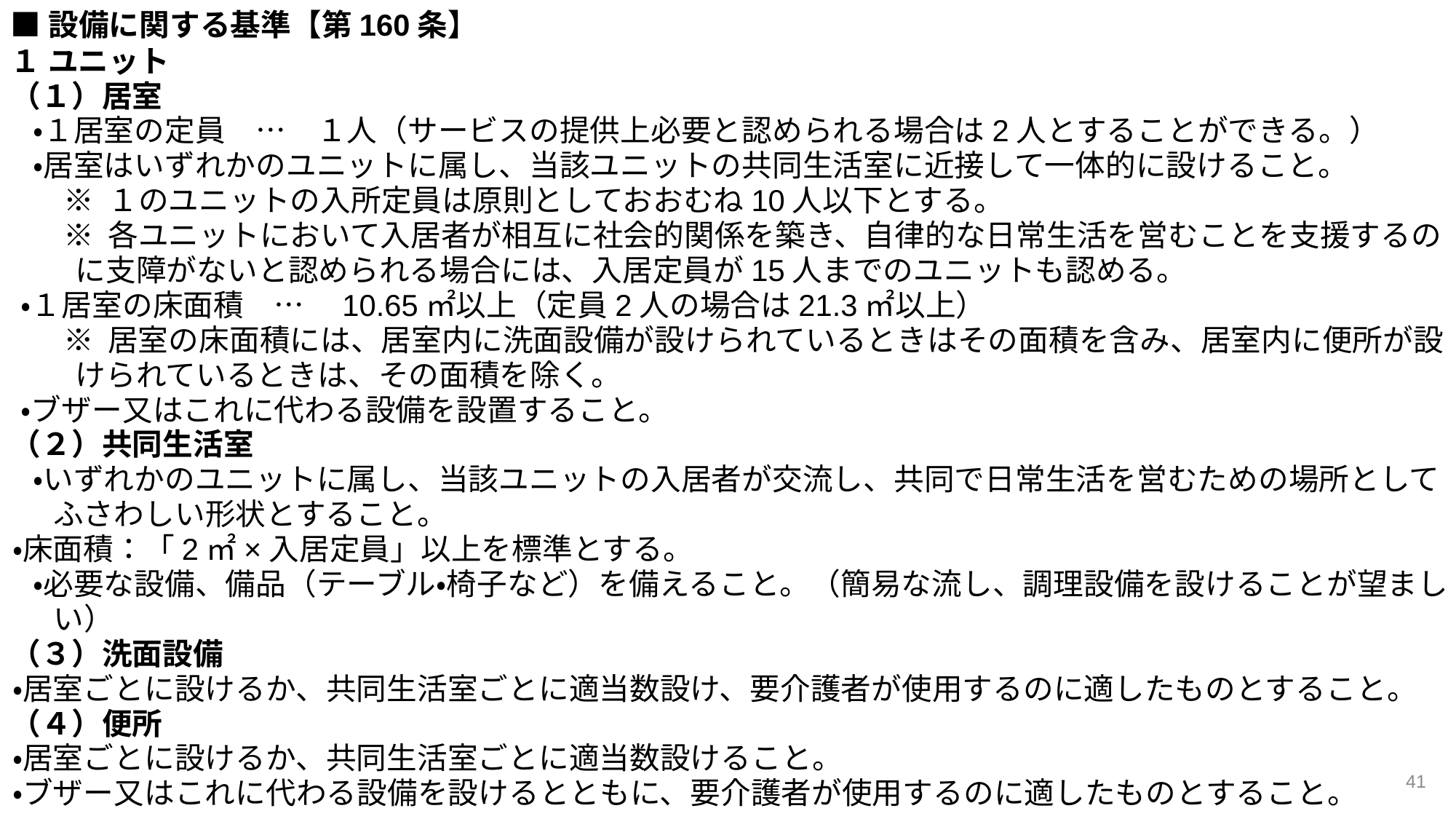

■設備に関する基準【第160条】
１ ユニット
（１）居室
・１居室の定員　…　１人（サービスの提供上必要と認められる場合は2人とすることができる。）
・居室はいずれかのユニットに属し、当該ユニットの共同生活室に近接して一体的に設けること。
※ １のユニットの入所定員は原則としておおむね10人以下とする。
※ 各ユニットにおいて入居者が相互に社会的関係を築き、自律的な日常生活を営むことを支援するのに支障がないと認められる場合には、入居定員が15人までのユニットも認める。
・１居室の床面積　…　10.65㎡以上（定員2人の場合は21.3㎡以上）
※ 居室の床面積には、居室内に洗面設備が設けられているときはその面積を含み、居室内に便所が設けられているときは、その面積を除く。
・ブザー又はこれに代わる設備を設置すること。
（２）共同生活室
・いずれかのユニットに属し、当該ユニットの入居者が交流し、共同で日常生活を営むための場所としてふさわしい形状とすること。
・床面積：「2㎡×入居定員」以上を標準とする。
・必要な設備、備品（テーブル・椅子など）を備えること。（簡易な流し、調理設備を設けることが望ましい）
（３）洗面設備
・居室ごとに設けるか、共同生活室ごとに適当数設け、要介護者が使用するのに適したものとすること。
（４）便所
・居室ごとに設けるか、共同生活室ごとに適当数設けること。
・ブザー又はこれに代わる設備を設けるとともに、要介護者が使用するのに適したものとすること。
41